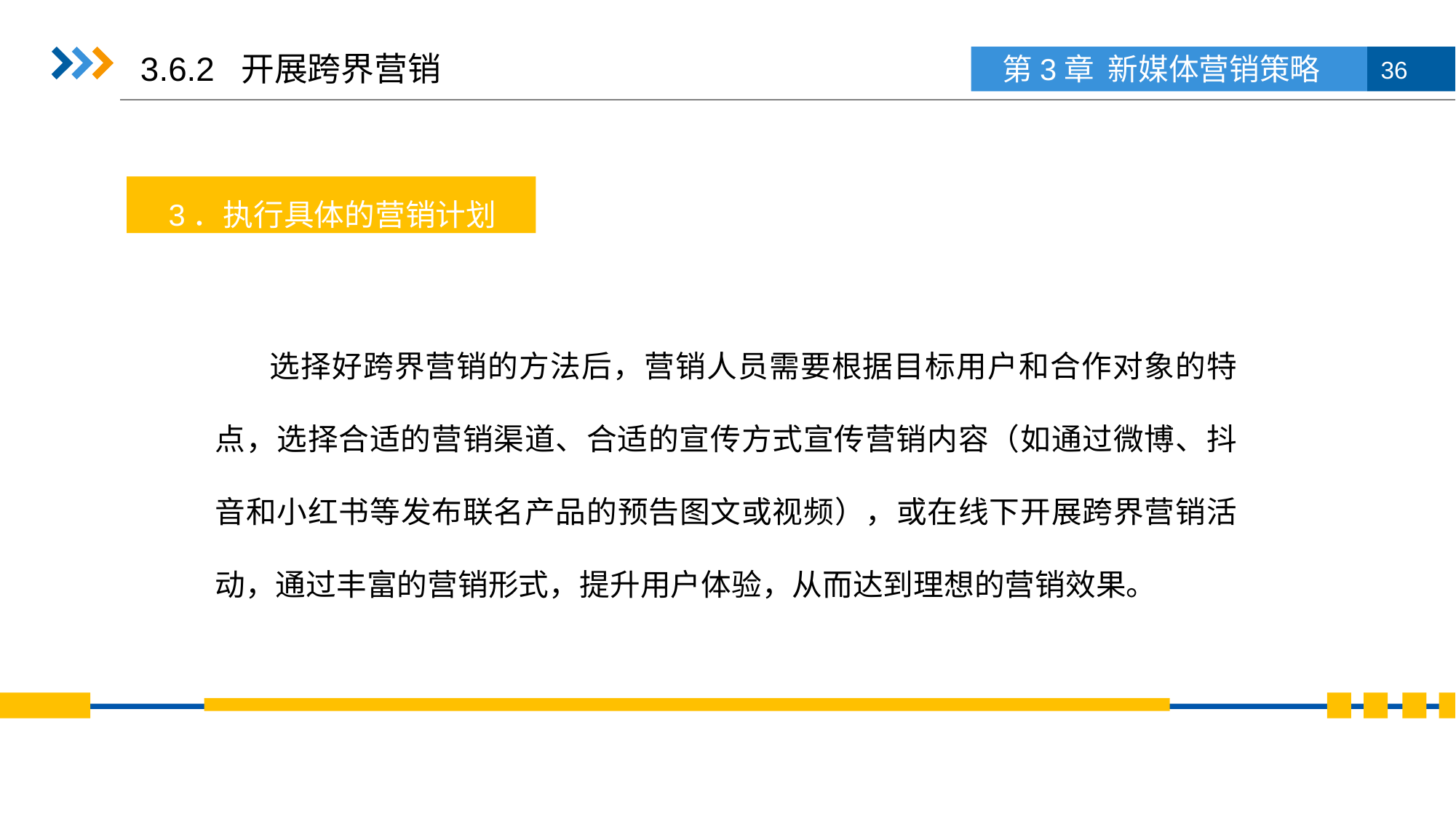

3.6.2  开展跨界营销
3．执行具体的营销计划
选择好跨界营销的方法后，营销人员需要根据目标用户和合作对象的特点，选择合适的营销渠道、合适的宣传方式宣传营销内容（如通过微博、抖音和小红书等发布联名产品的预告图文或视频），或在线下开展跨界营销活动，通过丰富的营销形式，提升用户体验，从而达到理想的营销效果。